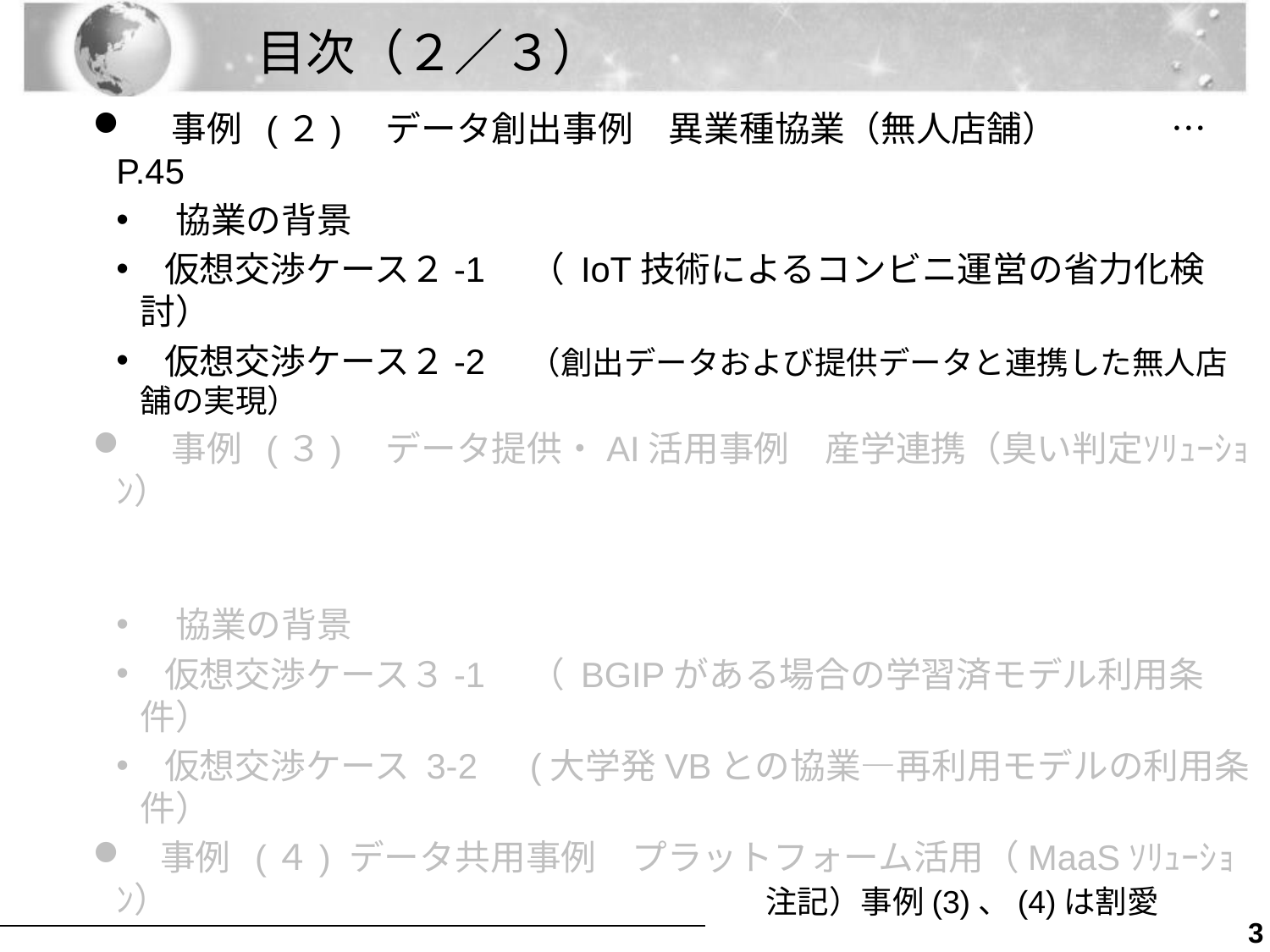

# 目次（２／３）
　 事例  (２)　データ創出事例　異業種協業（無人店舗）　　　 …　P.45
　協業の背景
  仮想交渉ケース２-1　（ IoT技術によるコンビニ運営の省力化検討）
  仮想交渉ケース２-2　（創出データおよび提供データと連携した無人店舗の実現）
　 事例  (３)　データ提供・AI活用事例　産学連携（臭い判定ｿﾘｭｰｼｮﾝ）
　協業の背景
  仮想交渉ケース３-1　（ BGIPがある場合の学習済モデル利用条件）
  仮想交渉ケース 3-2　(大学発VBとの協業―再利用モデルの利用条件）
   事例  (４) データ共用事例　プラットフォーム活用（MaaSｿﾘｭｰｼｮﾝ）

協業の背景
  仮想交渉ケース４-1　(データ提供及び利用者とプラットフォーマーとの契約)
  仮想交渉ケース4 -2（データ利用専用者とプラットフォーマーとの契約
　　　　　　　　　　　　　　（データの越境移転） ）

注記）事例(3)、(4)は割愛
3